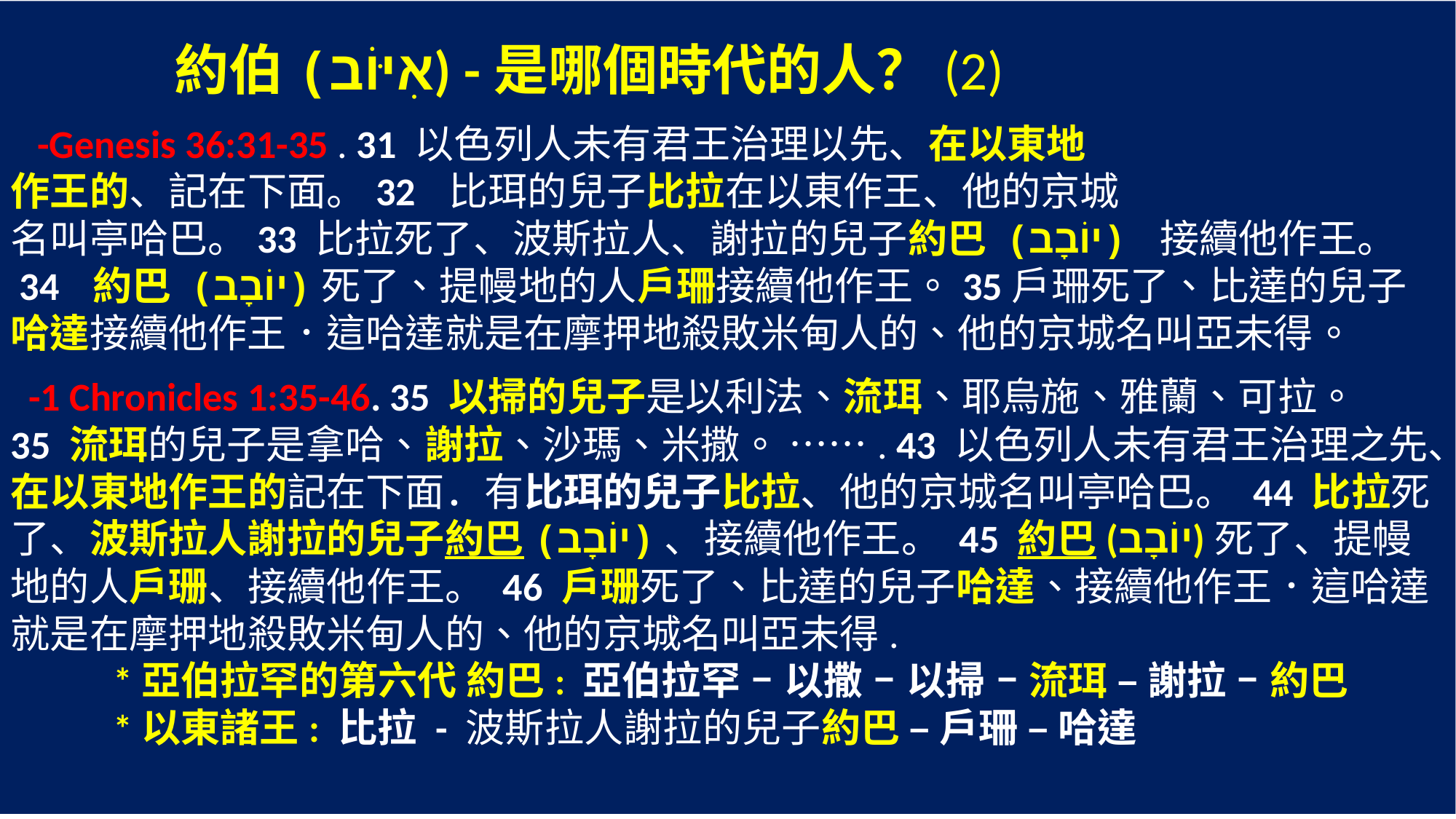

約伯(אִיּוֹב) -是哪個時代的人？(2)

   -Genesis 36:31-35 . 31 以色列人未有君王治理以先、在以東地
作王的、記在下面。32 比珥的兒子比拉在以東作王、他的京城
名叫亭哈巴。33 比拉死了、波斯拉人、謝拉的兒子約巴 (יוֹבָב) 接續他作王。
 34 約巴 (יוֹבָב)死了、提幔地的人戶珊接續他作王。35戶珊死了、比達的兒子
哈達接續他作王．這哈達就是在摩押地殺敗米甸人的、他的京城名叫亞未得。

  -1 Chronicles 1:35-46. 35 以掃的兒子是以利法、流珥、耶烏施、雅蘭、可拉。
35 流珥的兒子是拿哈、謝拉、沙瑪、米撒。 ……. 43 以色列人未有君王治理之先、在以東地作王的記在下面．有比珥的兒子比拉、他的京城名叫亭哈巴。 44 比拉死了、波斯拉人謝拉的兒子約巴(יוֹבָב)、接續他作王。 45 約巴(יוֹבָב)死了、提幔地的人戶珊、接續他作王。 46 戶珊死了、比達的兒子哈達、接續他作王．這哈達就是在摩押地殺敗米甸人的、他的京城名叫亞未得.
            *亞伯拉罕的第六代 約巴: 亞伯拉罕 – 以撒 – 以掃 – 流珥 – 謝拉 – 約巴
            *以東諸王: 比拉 - 波斯拉人謝拉的兒子約巴 – 戶珊 – 哈達